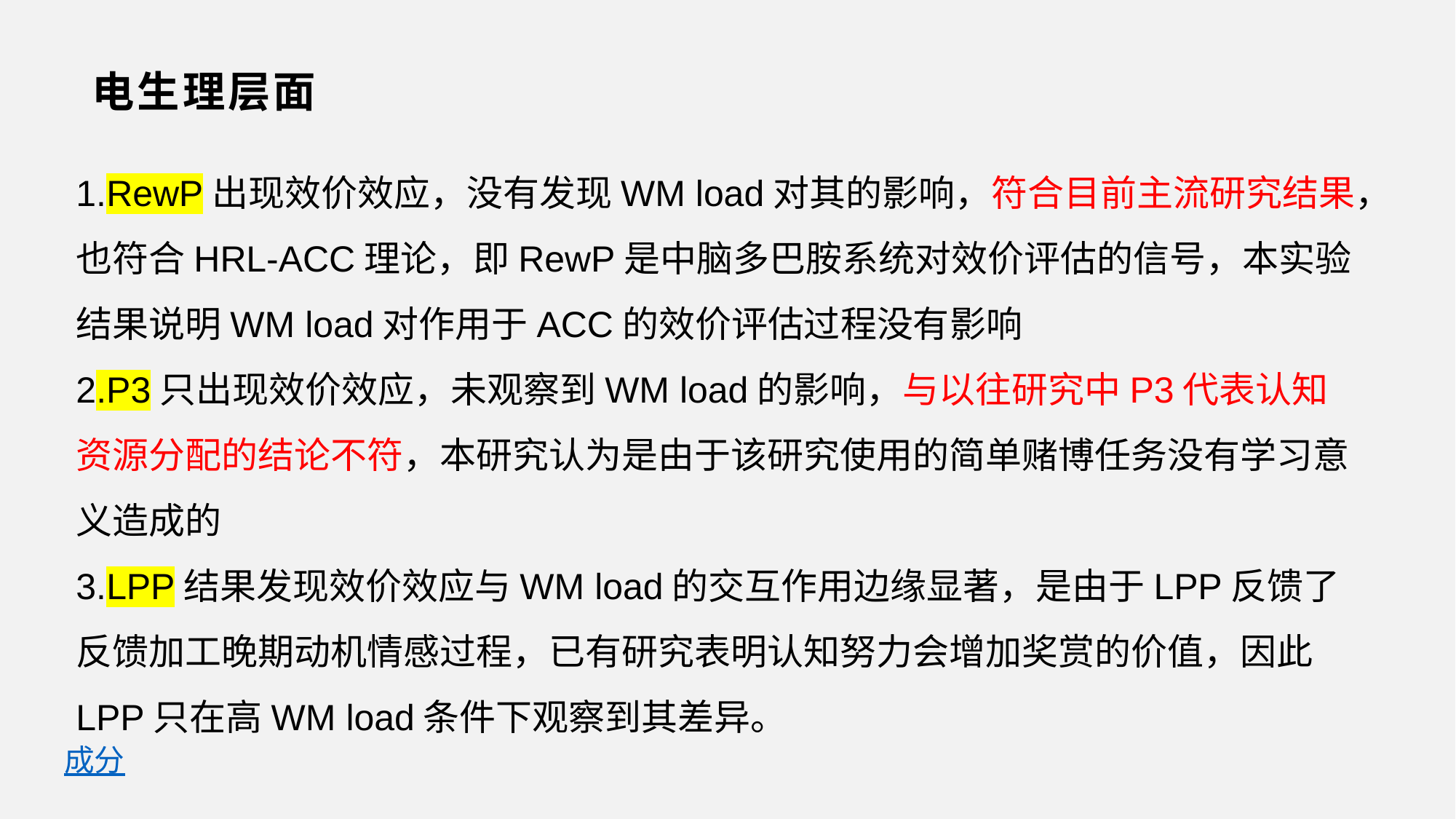

# 电生理层面
1.RewP出现效价效应，没有发现WM load对其的影响，符合目前主流研究结果，也符合HRL-ACC理论，即RewP是中脑多巴胺系统对效价评估的信号，本实验结果说明WM load对作用于ACC的效价评估过程没有影响
2.P3只出现效价效应，未观察到WM load的影响，与以往研究中P3代表认知资源分配的结论不符，本研究认为是由于该研究使用的简单赌博任务没有学习意义造成的
3.LPP结果发现效价效应与WM load的交互作用边缘显著，是由于LPP反馈了反馈加工晚期动机情感过程，已有研究表明认知努力会增加奖赏的价值，因此LPP只在高WM load条件下观察到其差异。
成分